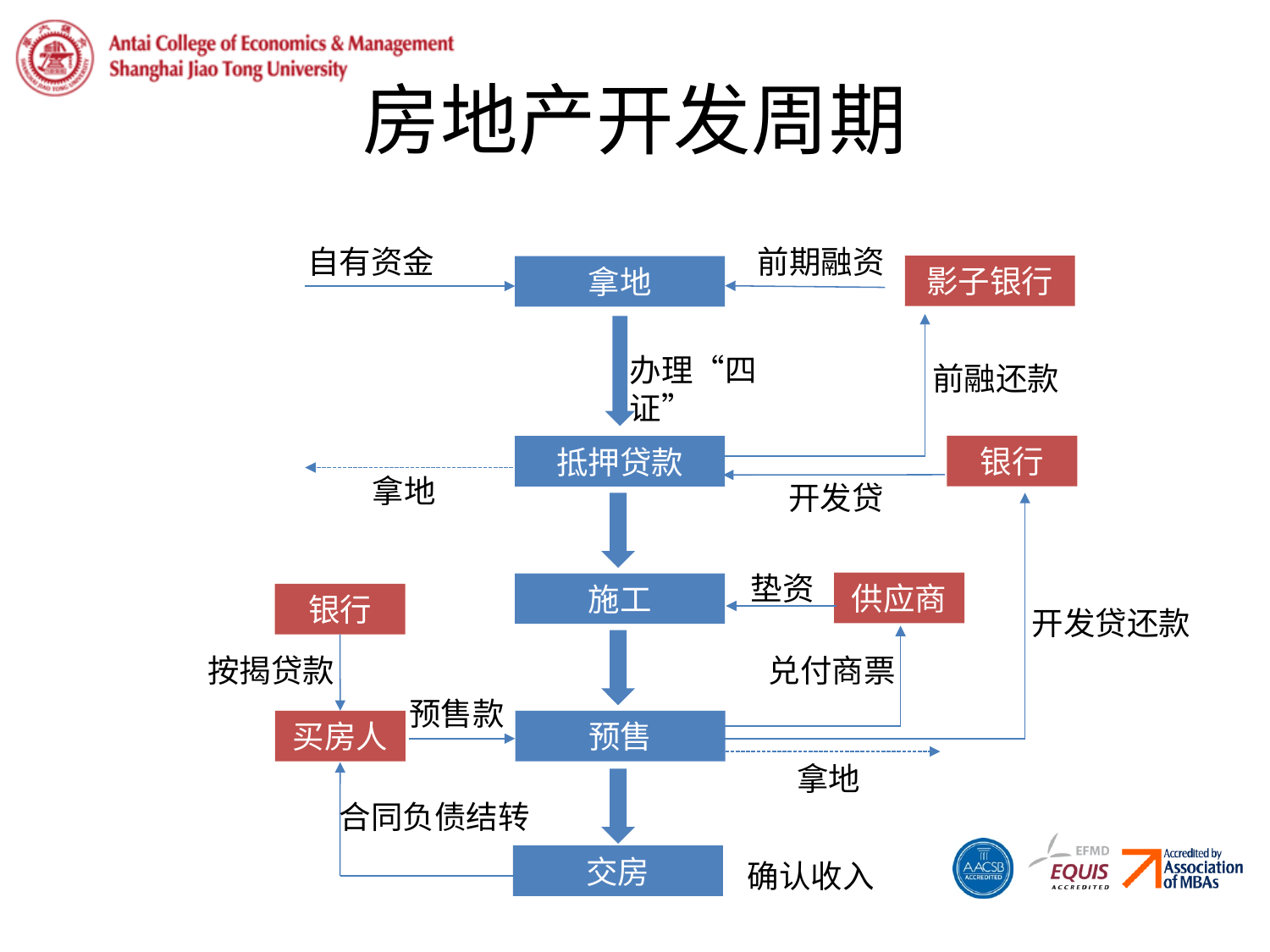

# 房地产开发周期
自有资金
前期融资
影子银行
拿地

办理“四证”
前融还款
银行
抵押贷款
拿地
开发贷

垫资
供应商
施工
银行
开发贷还款

按揭贷款
兑付商票
预售款
买房人
预售
拿地

合同负债结转
交房
确认收入